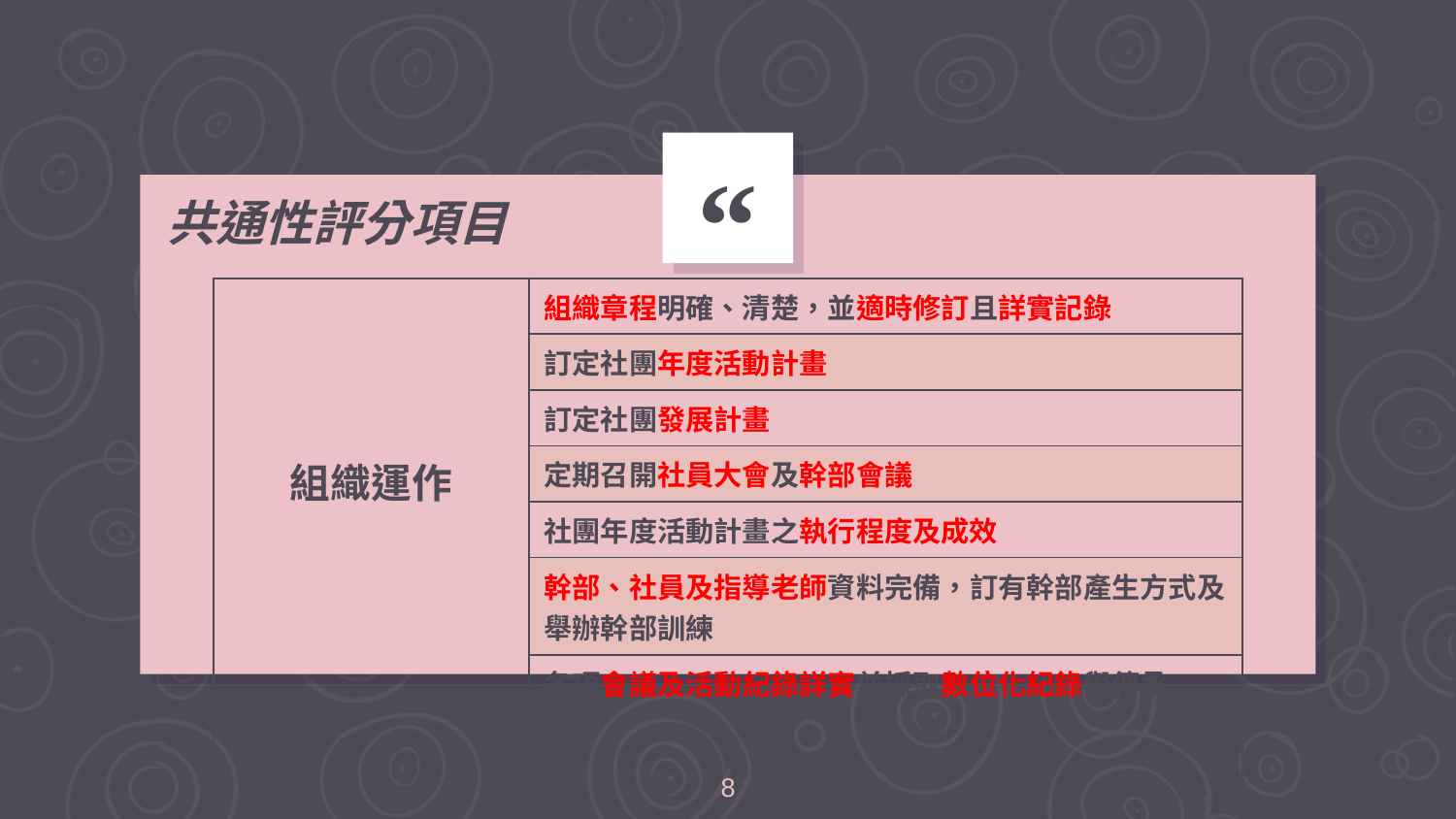

共通性評分項目
| 組織運作 | 組織章程明確、清楚，並適時修訂且詳實記錄 |
| --- | --- |
|  | 訂定社團年度活動計畫 |
|  | 訂定社團發展計畫 |
|  | 定期召開社員大會及幹部會議 |
|  | 社團年度活動計畫之執行程度及成效 |
|  | 幹部、社員及指導老師資料完備，訂有幹部產生方式及舉辦幹部訓練 |
|  | 各項會議及活動紀錄詳實並採取數位化紀錄與傳承 |
8